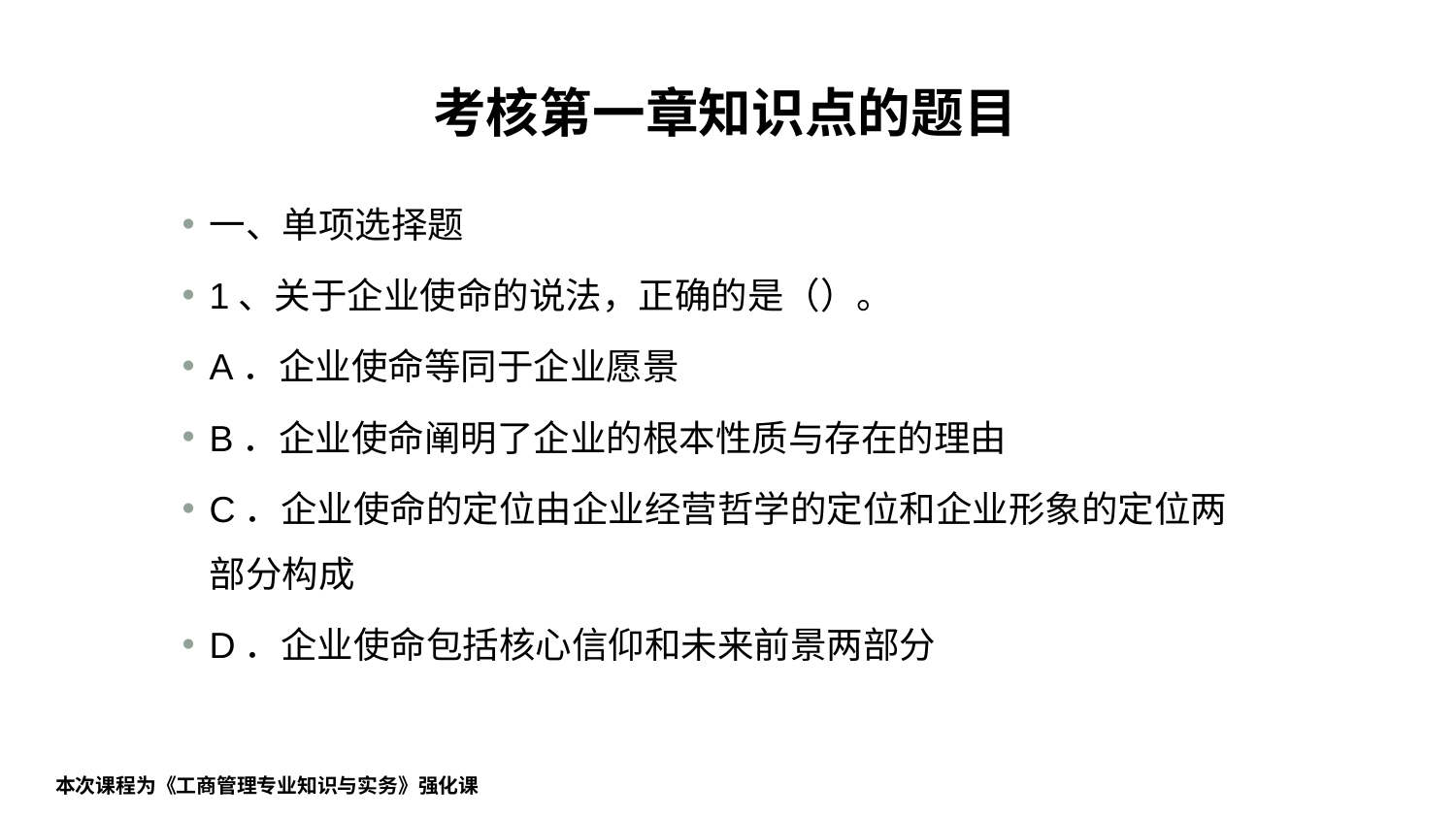

# 考核第一章知识点的题目
一、单项选择题
1、关于企业使命的说法，正确的是（）。
A．企业使命等同于企业愿景
B．企业使命阐明了企业的根本性质与存在的理由
C．企业使命的定位由企业经营哲学的定位和企业形象的定位两部分构成
D．企业使命包括核心信仰和未来前景两部分